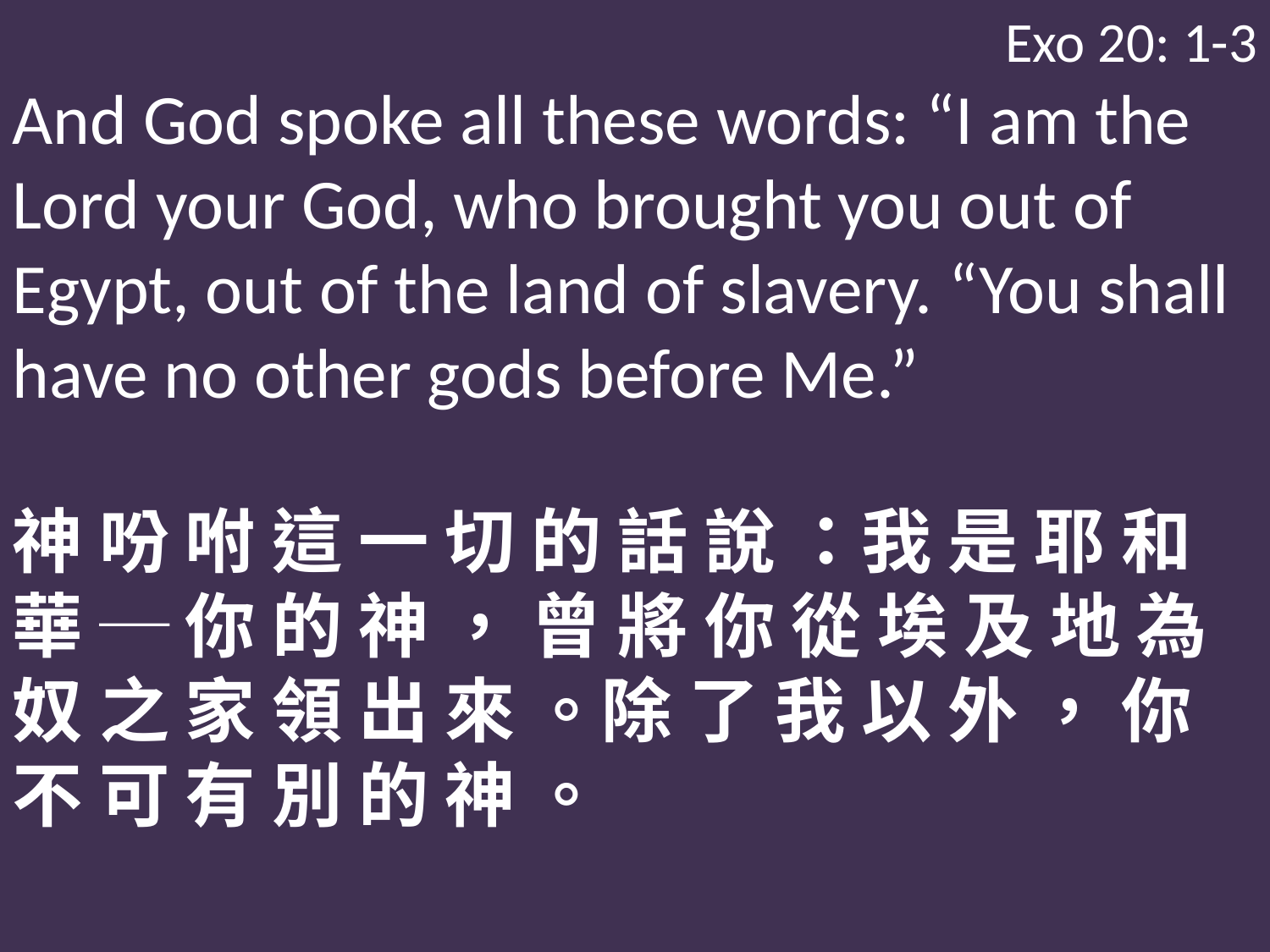

Exo 20: 1-3
And God spoke all these words: “I am the Lord your God, who brought you out of Egypt, out of the land of slavery. “You shall have no other gods before Me.”

神 吩 咐 這 一 切 的 話 說 ：我 是 耶 和 華 ─ 你 的 神 ， 曾 將 你 從 埃 及 地 為 奴 之 家 領 出 來 。除 了 我 以 外 ， 你 不 可 有 別 的 神 。